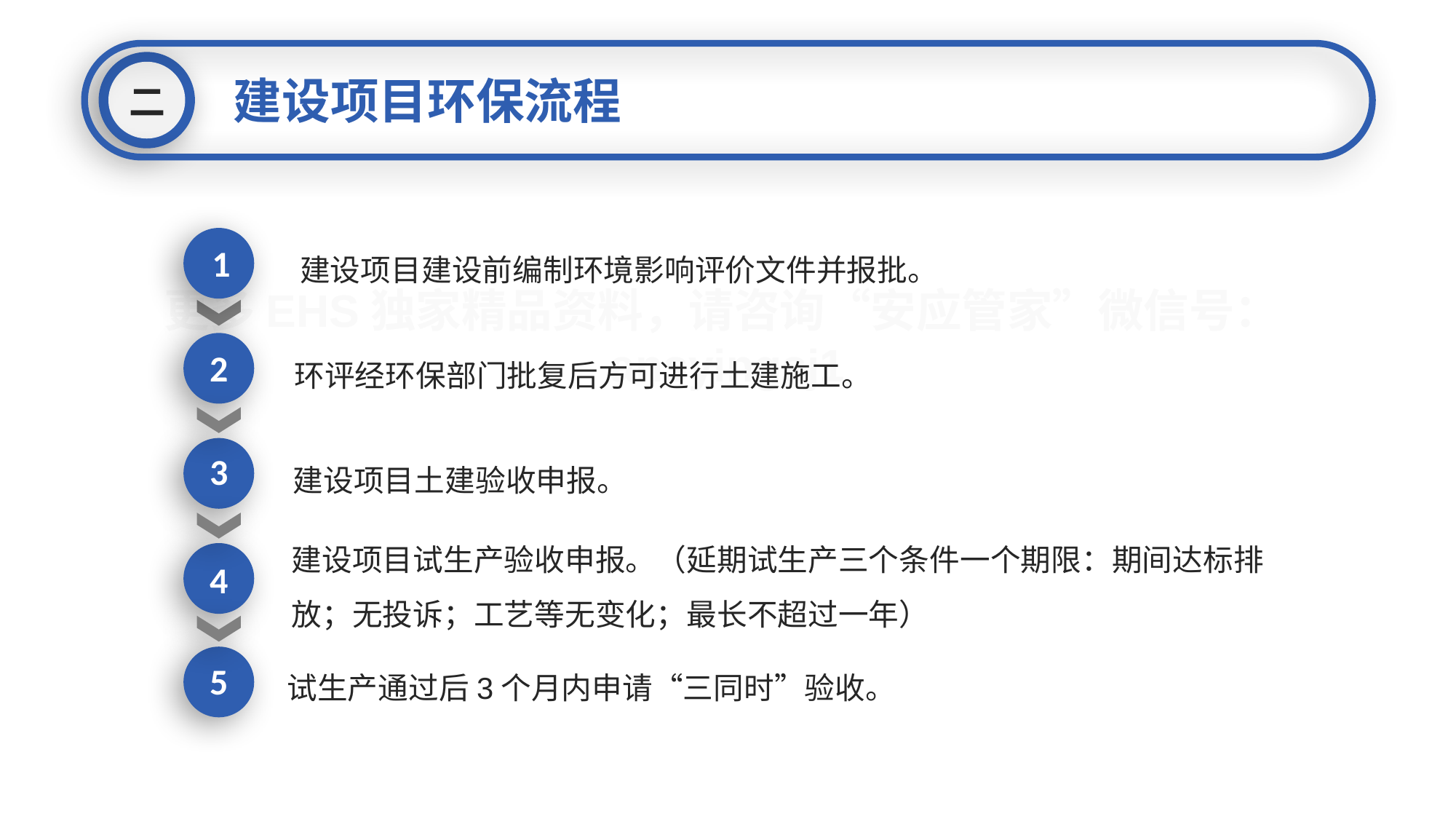

建设项目环保流程
二

1
建设项目建设前编制环境影响评价文件并报批。

2
环评经环保部门批复后方可进行土建施工。

3
建设项目土建验收申报。

建设项目试生产验收申报。（延期试生产三个条件一个期限：期间达标排放；无投诉；工艺等无变化；最长不超过一年）

4

5
试生产通过后3个月内申请“三同时”验收。